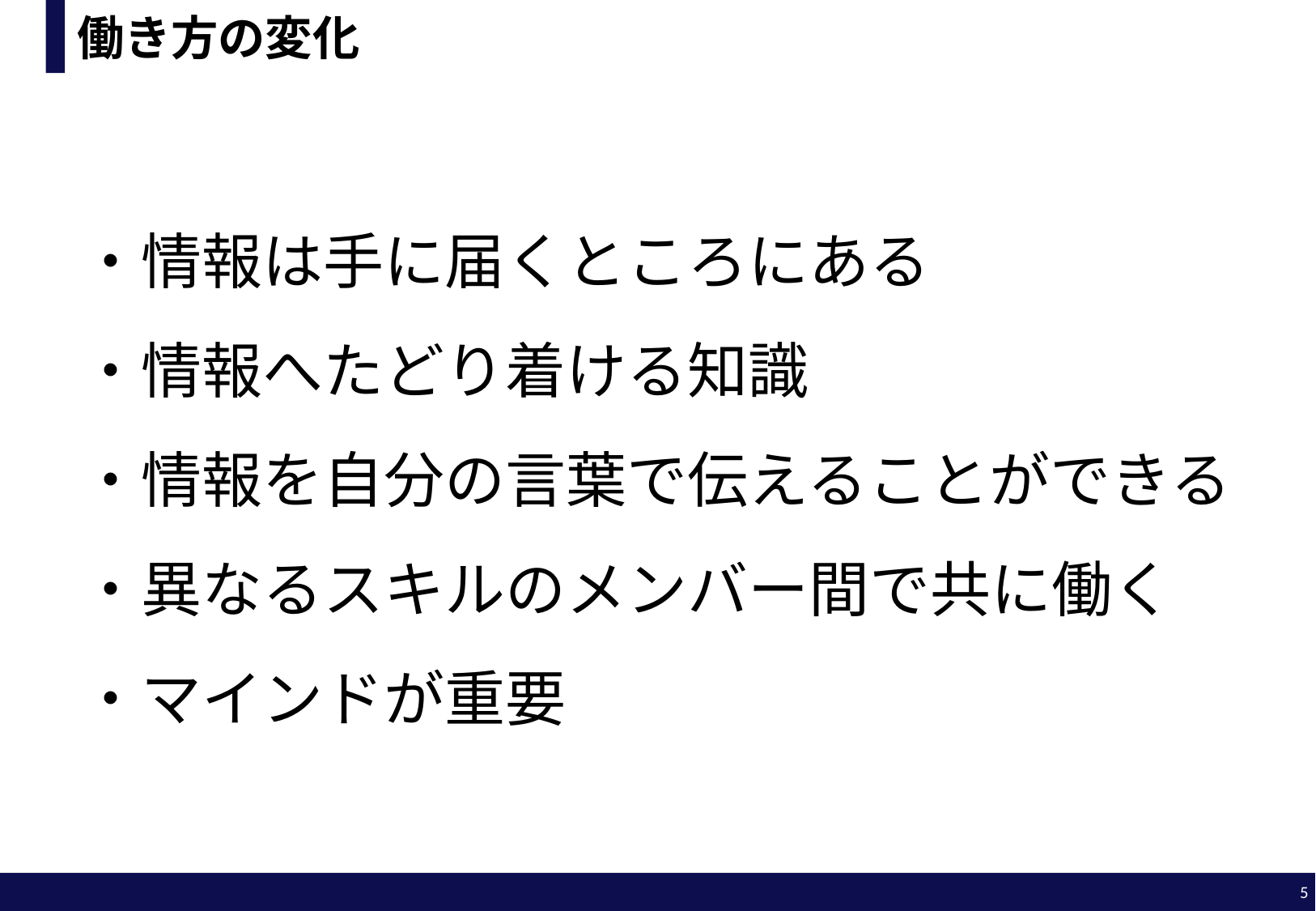

# 働き方の変化
・情報は手に届くところにある
・情報へたどり着ける知識
・情報を自分の言葉で伝えることができる
・異なるスキルのメンバー間で共に働く
・マインドが重要